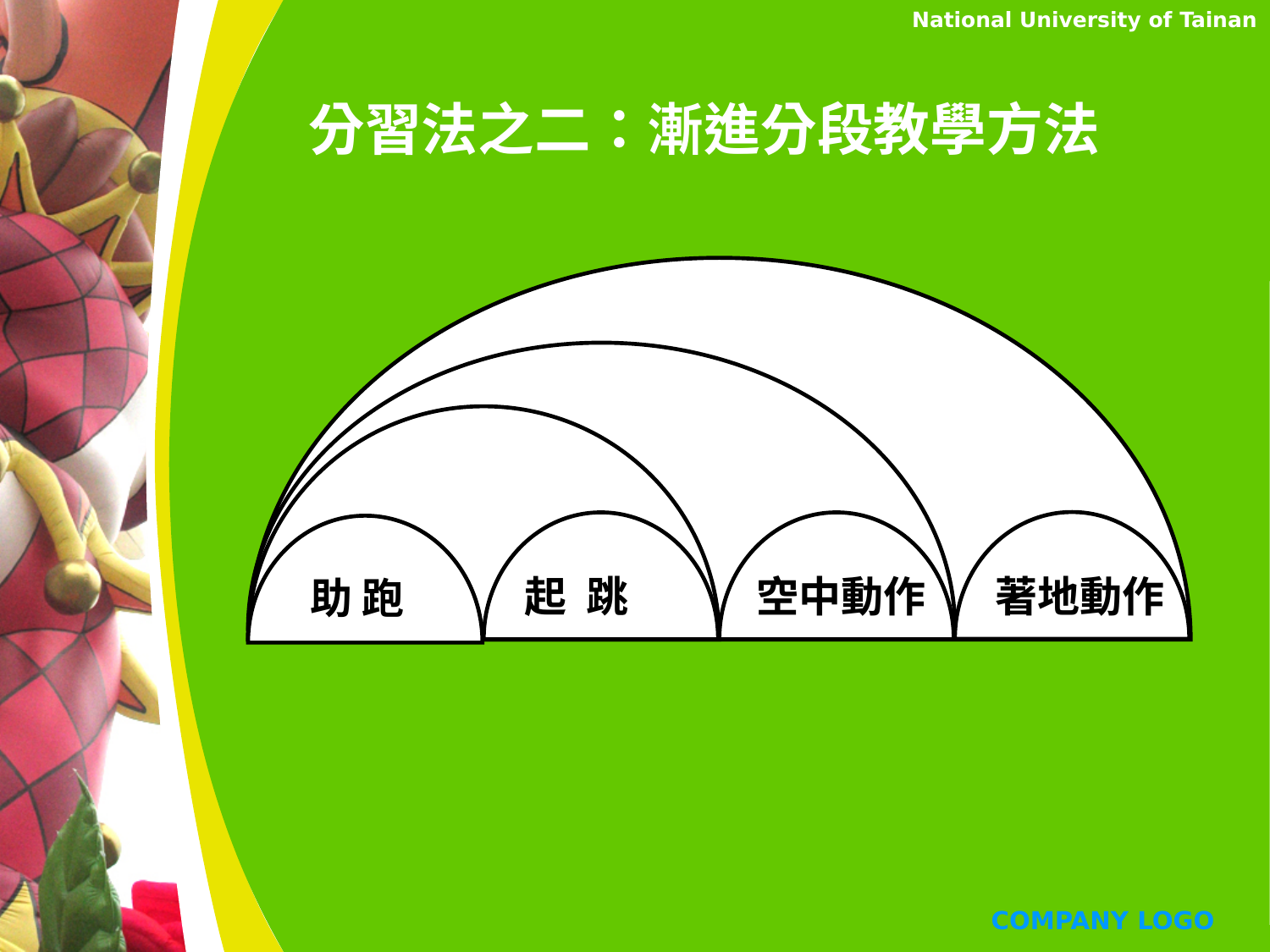

National University of Tainan
# 分習法之二：漸進分段教學方法

起  跳
空中動作

著地動作

助 跑